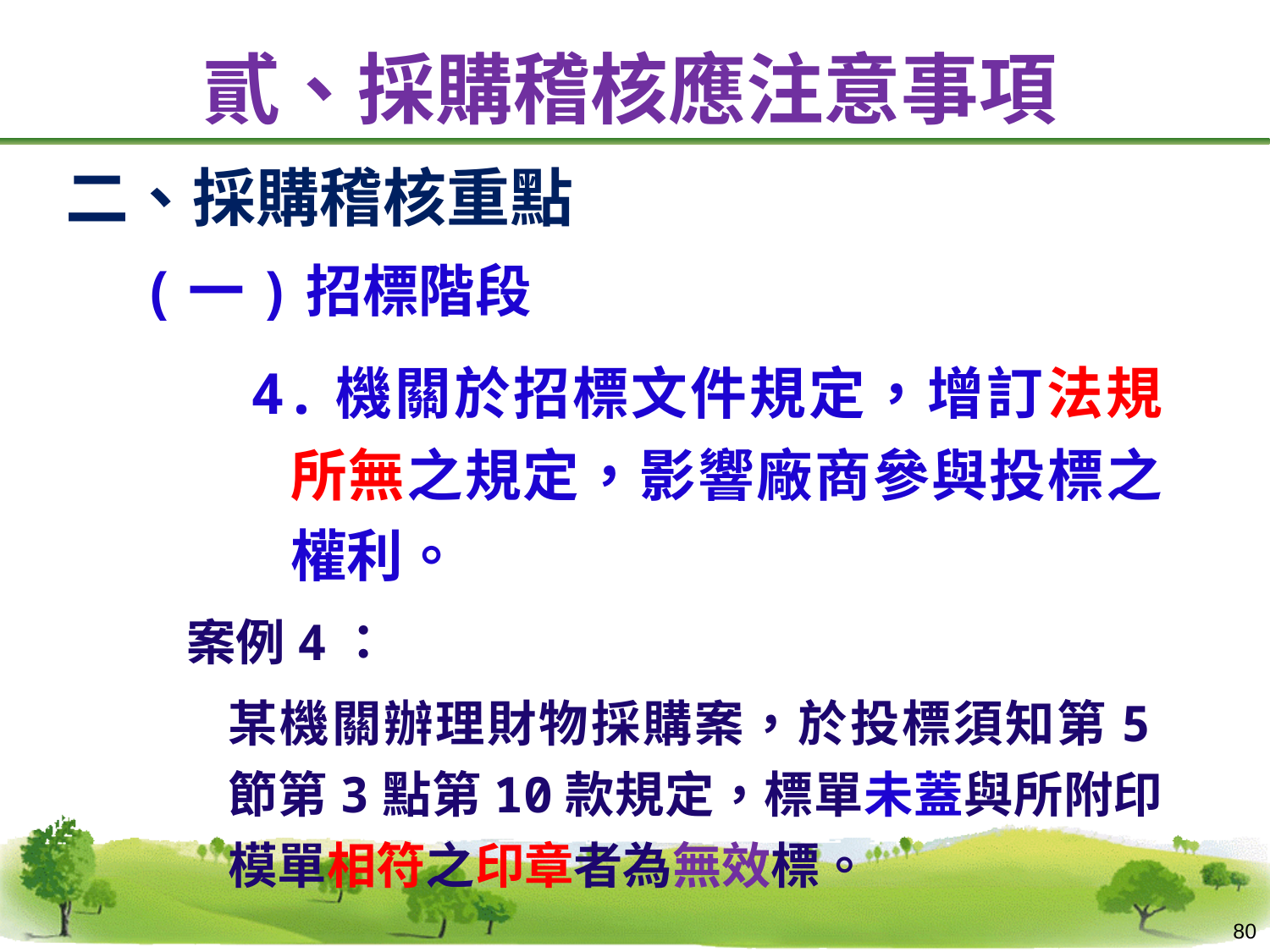

# 貳、採購稽核應注意事項
二、採購稽核重點
(一)招標階段
   4.機關於招標文件規定，增訂法規所無之規定，影響廠商參與投標之權利。
   案例4：
某機關辦理財物採購案，於投標須知第5節第3點第10款規定，標單未蓋與所附印模單相符之印章者為無效標。

80